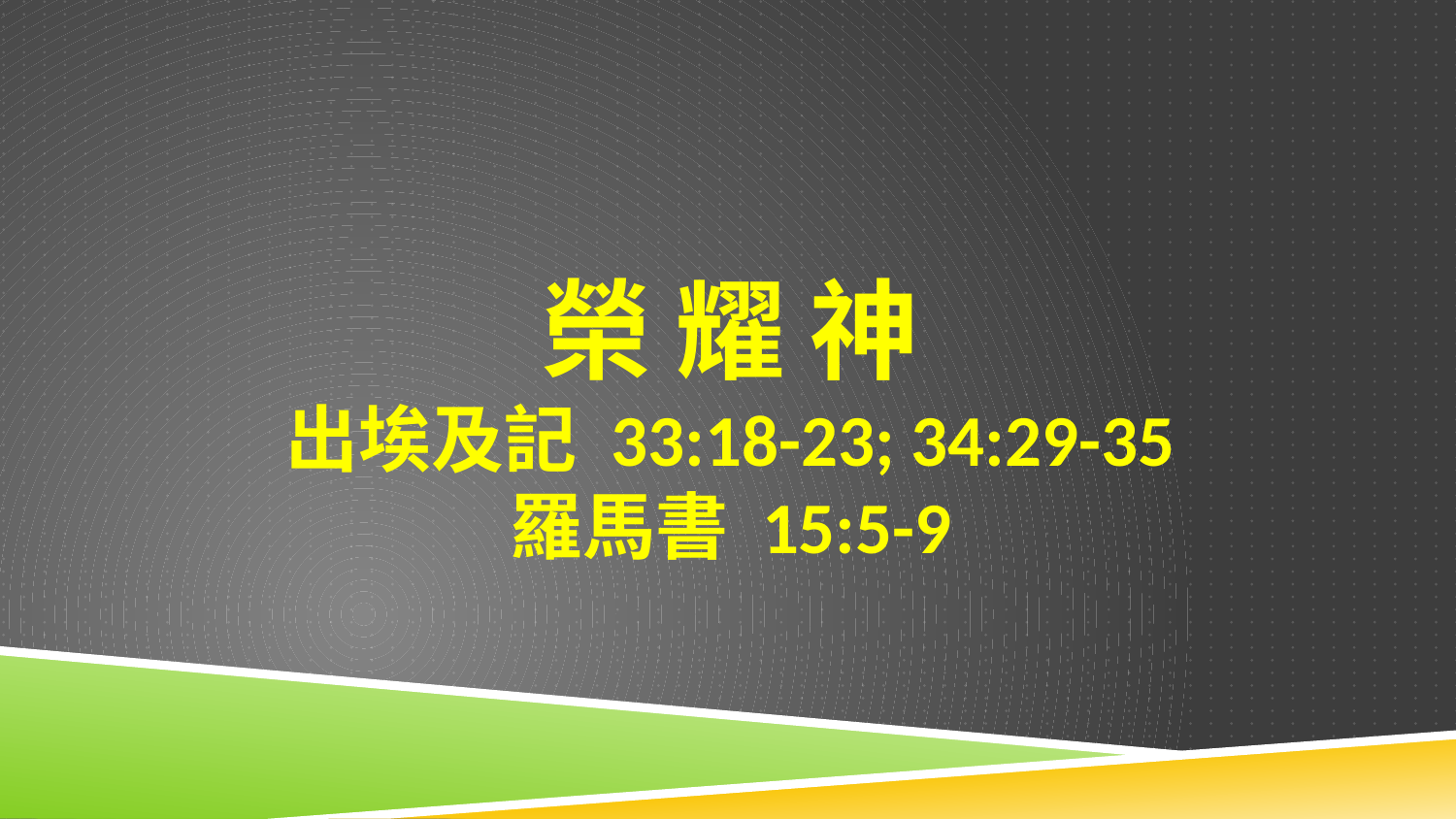

榮 耀 神
出埃及記 33:18-23; 34:29-35
羅馬書 15:5-9